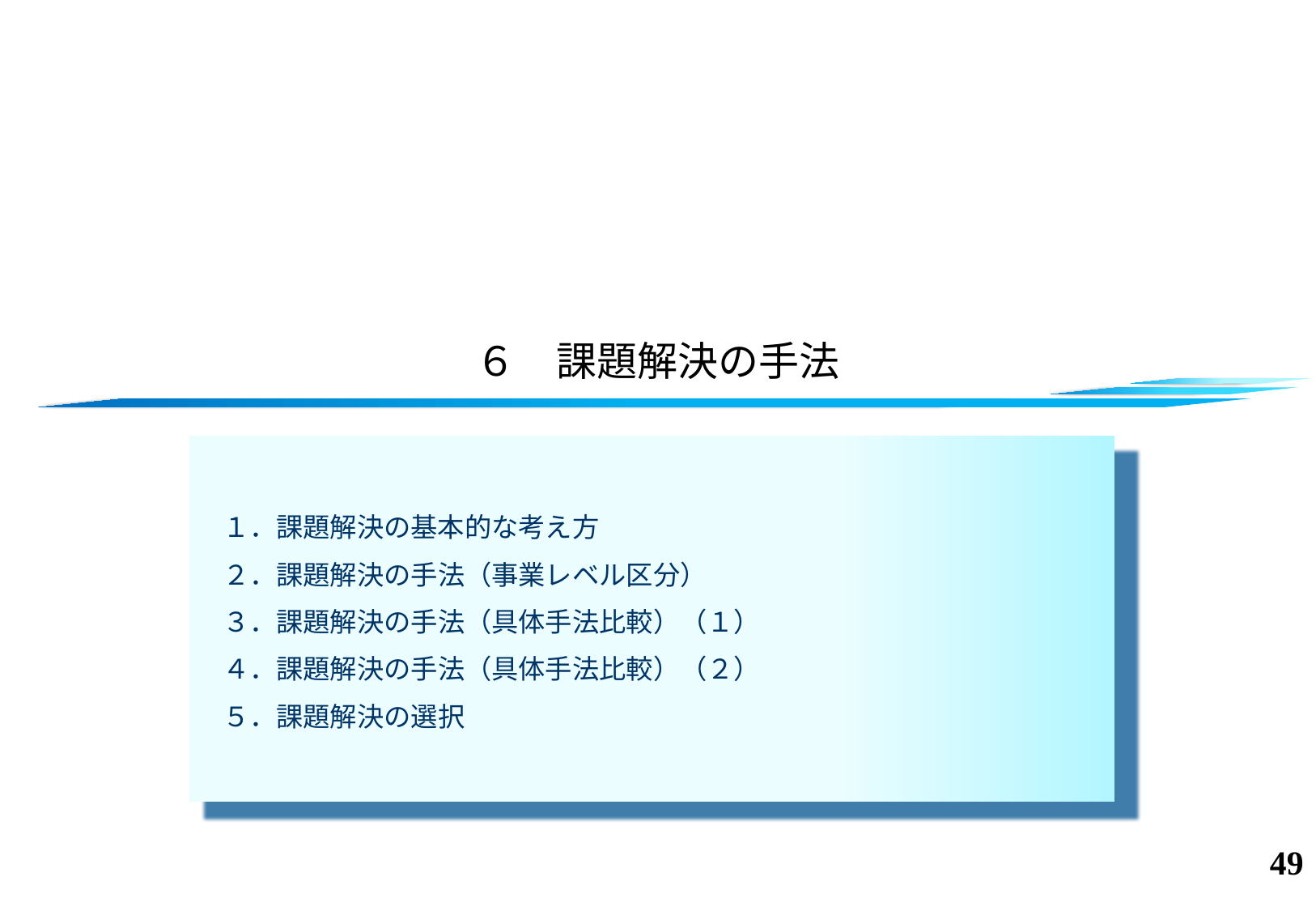

６　課題解決の手法

１．課題解決の基本的な考え方
２．課題解決の手法（事業レベル区分）
３．課題解決の手法（具体手法比較）（１）
４．課題解決の手法（具体手法比較）（２）
５．課題解決の選択
49